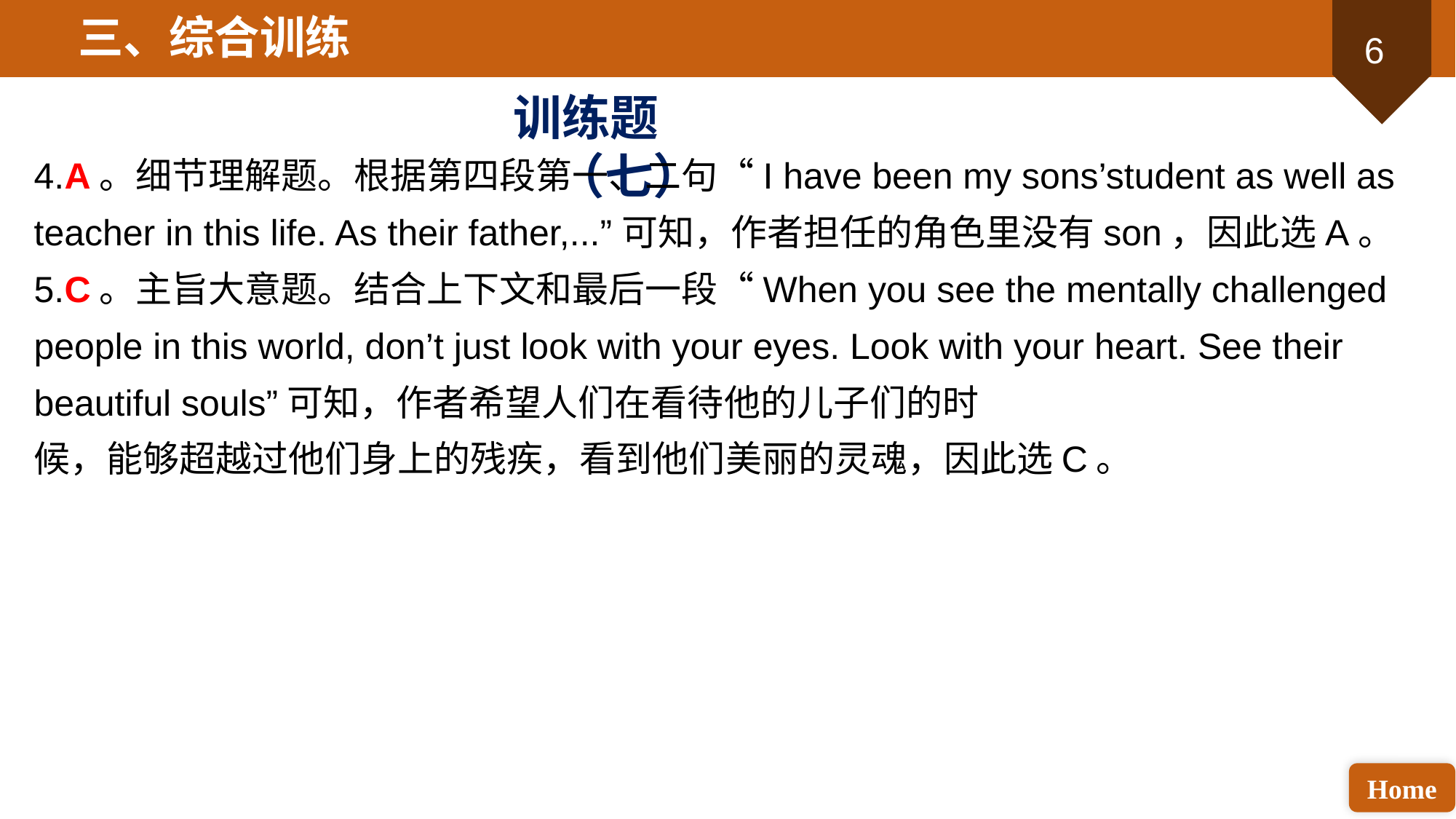

三、综合训练
训练题（七）
4.A。细节理解题。根据第四段第一、二句“I have been my sons’student as well as teacher in this life. As their father,...”可知，作者担任的角色里没有son，因此选A。
5.C。主旨大意题。结合上下文和最后一段“When you see the mentally challenged people in this world, don’t just look with your eyes. Look with your heart. See their beautiful souls”可知，作者希望人们在看待他的儿子们的时
候，能够超越过他们身上的残疾，看到他们美丽的灵魂，因此选C。